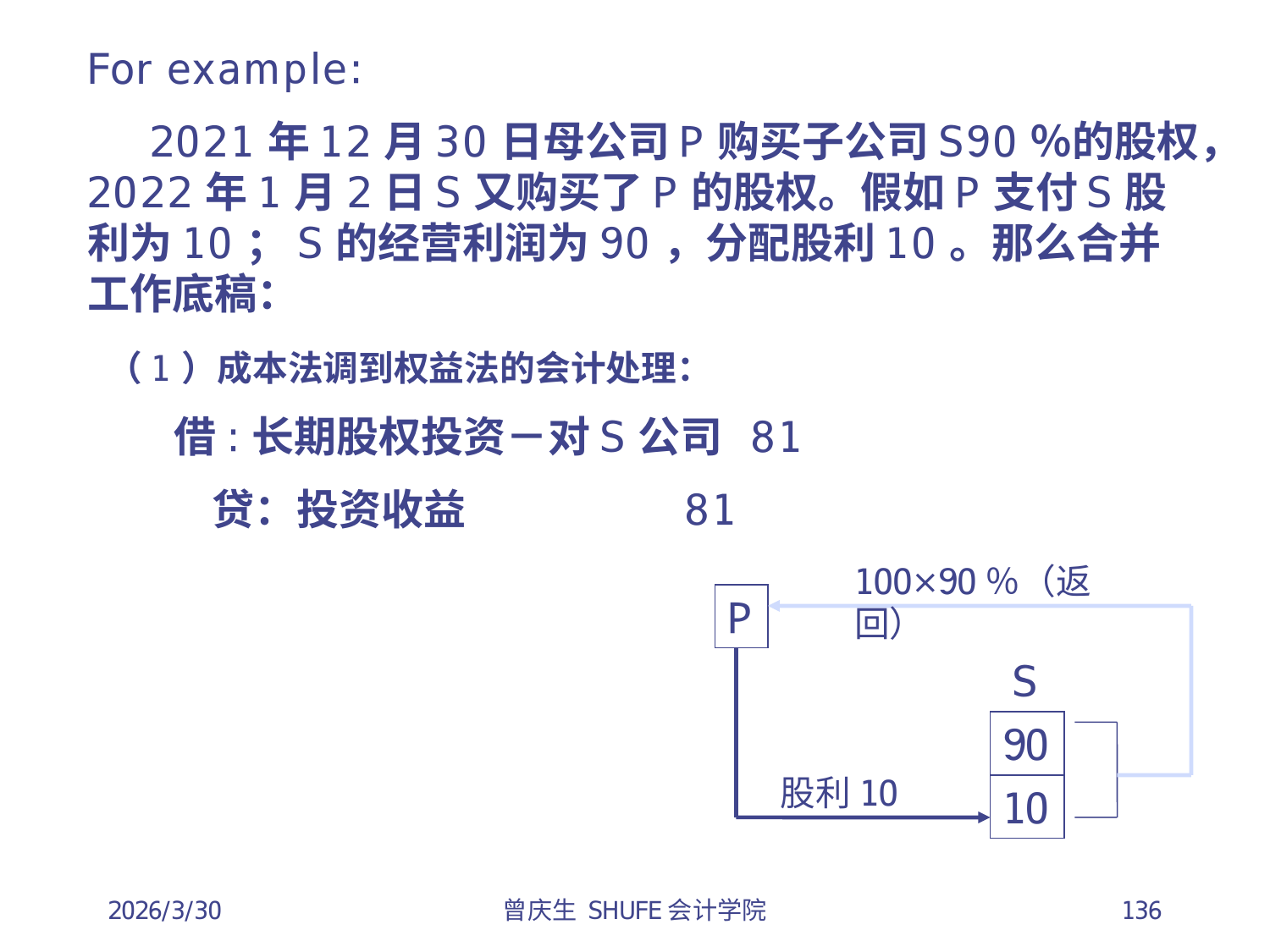

For example:
     2021年12月30日母公司P购买子公司S90％的股权，2022年1月2日S又购买了P的股权。假如P支付S股利为10；S的经营利润为90，分配股利10。那么合并工作底稿：
 （1）成本法调到权益法的会计处理：
        借:长期股权投资－对S公司  81
            贷：投资收益                      81
100×90％（返回）
P

S
90

股利10
10

2026/3/30
曾庆生 SHUFE会计学院
136